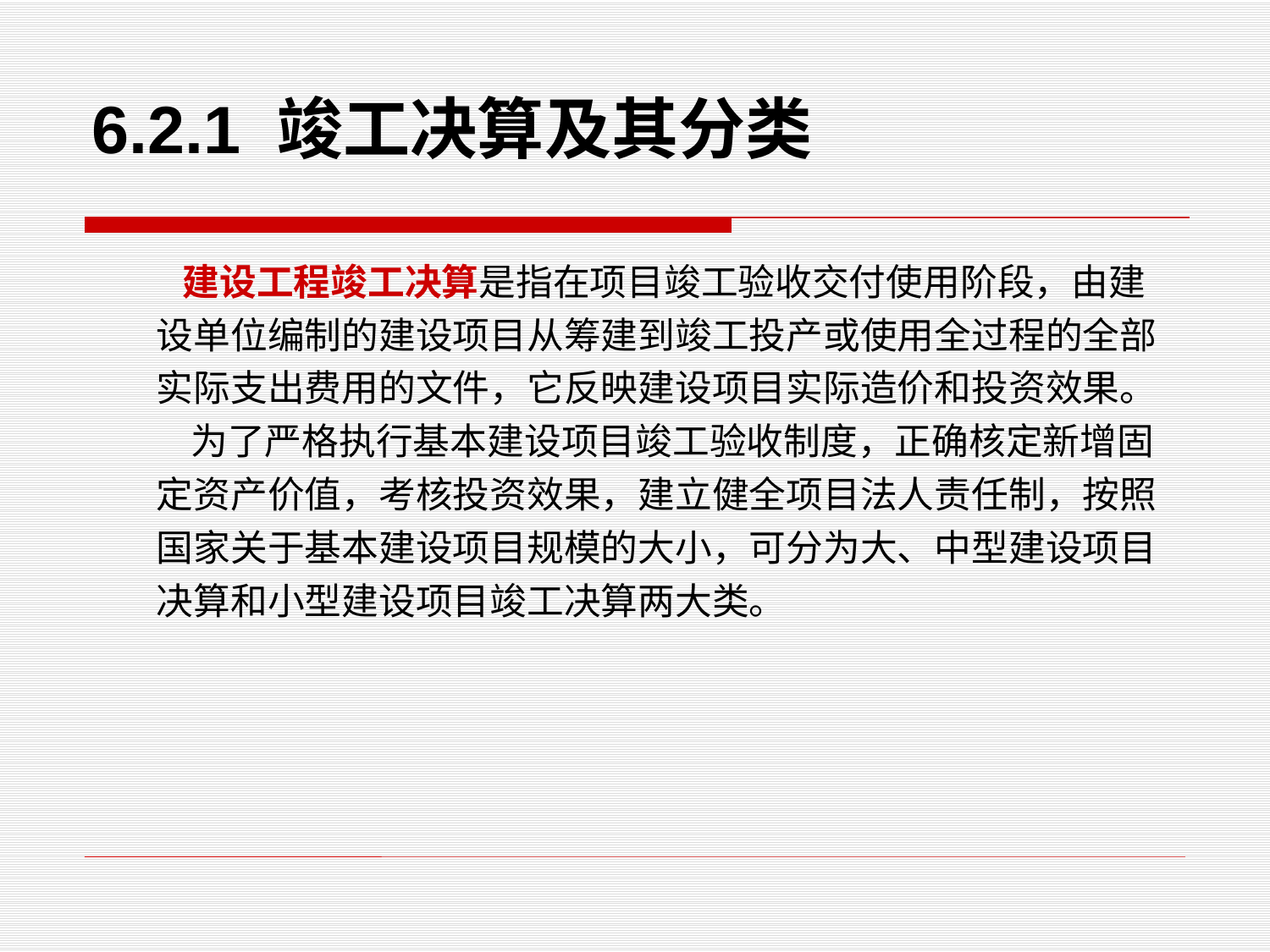

# 6.2.1 竣工决算及其分类
          建设工程竣工决算是指在项目竣工验收交付使用阶段，由建设单位编制的建设项目从筹建到竣工投产或使用全过程的全部实际支出费用的文件，它反映建设项目实际造价和投资效果。
           为了严格执行基本建设项目竣工验收制度，正确核定新增固定资产价值，考核投资效果，建立健全项目法人责任制，按照国家关于基本建设项目规模的大小，可分为大、中型建设项目决算和小型建设项目竣工决算两大类。